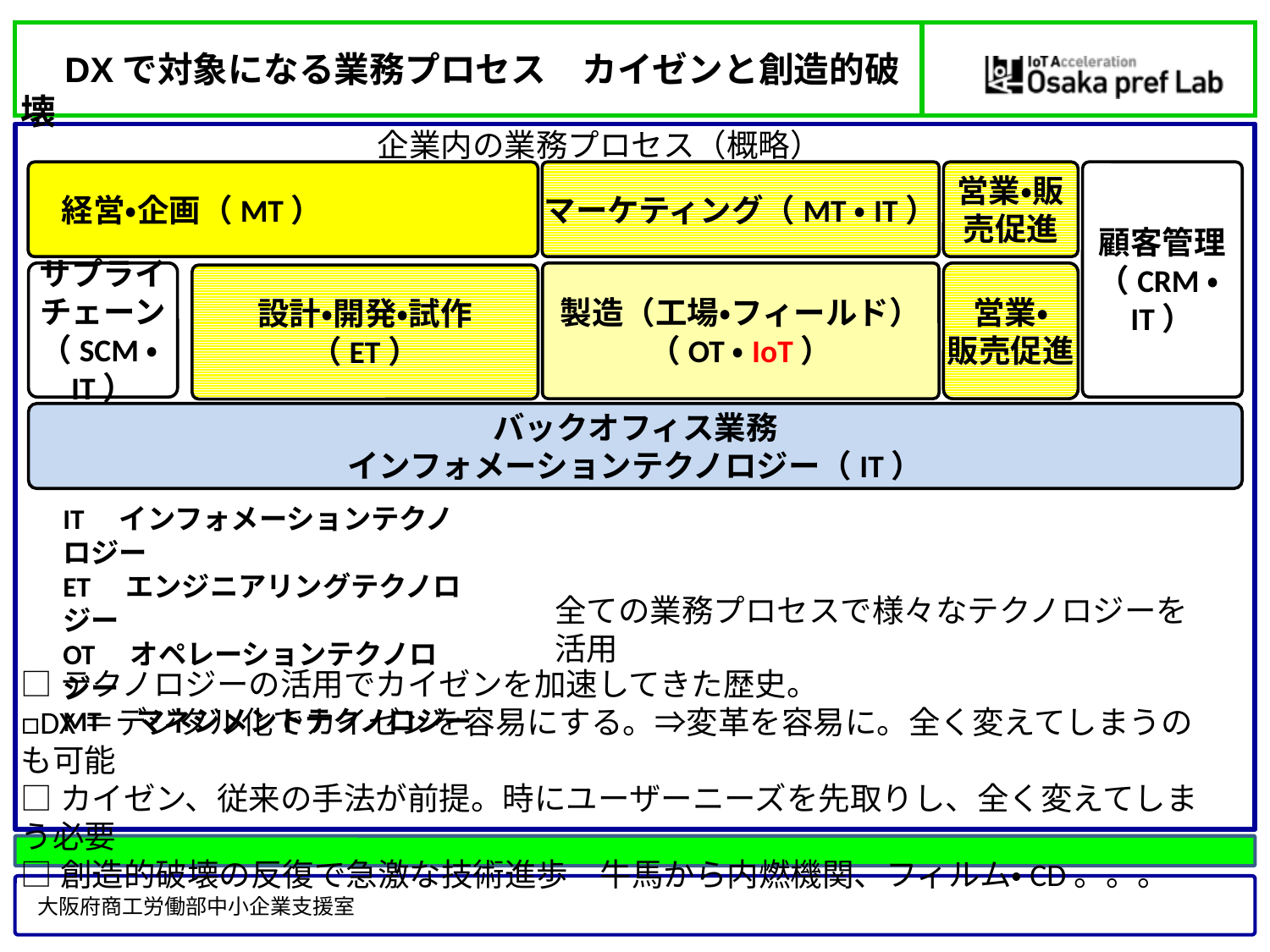

DXで対象になる業務プロセス　カイゼンと創造的破壊
企業内の業務プロセス（概略）
　経営・企画（MT）
マーケティング（MT・IT）
営業・販売促進
顧客管理
（CRM・IT）
サプライチェーン
（SCM・IT）
製造（工場・フィールド）
（OT・IoT）
営業・
販売促進
設計・開発・試作
（ET）
バックオフィス業務
インフォメーションテクノロジー（IT）
IT　インフォメーションテクノロジー
ET　エンジニアリングテクノロジー
OT　オペレーションテクノロジー
MT　マネジメントテクノロジー
全ての業務プロセスで様々なテクノロジーを活用
□テクノロジーの活用でカイゼンを加速してきた歴史。
□DX＝デジタル化でカイゼンを容易にする。⇒変革を容易に。全く変えてしまうのも可能
□カイゼン、従来の手法が前提。時にユーザーニーズを先取りし、全く変えてしまう必要
□創造的破壊の反復で急激な技術進歩　牛馬から内燃機関、フィルム・CD。。。